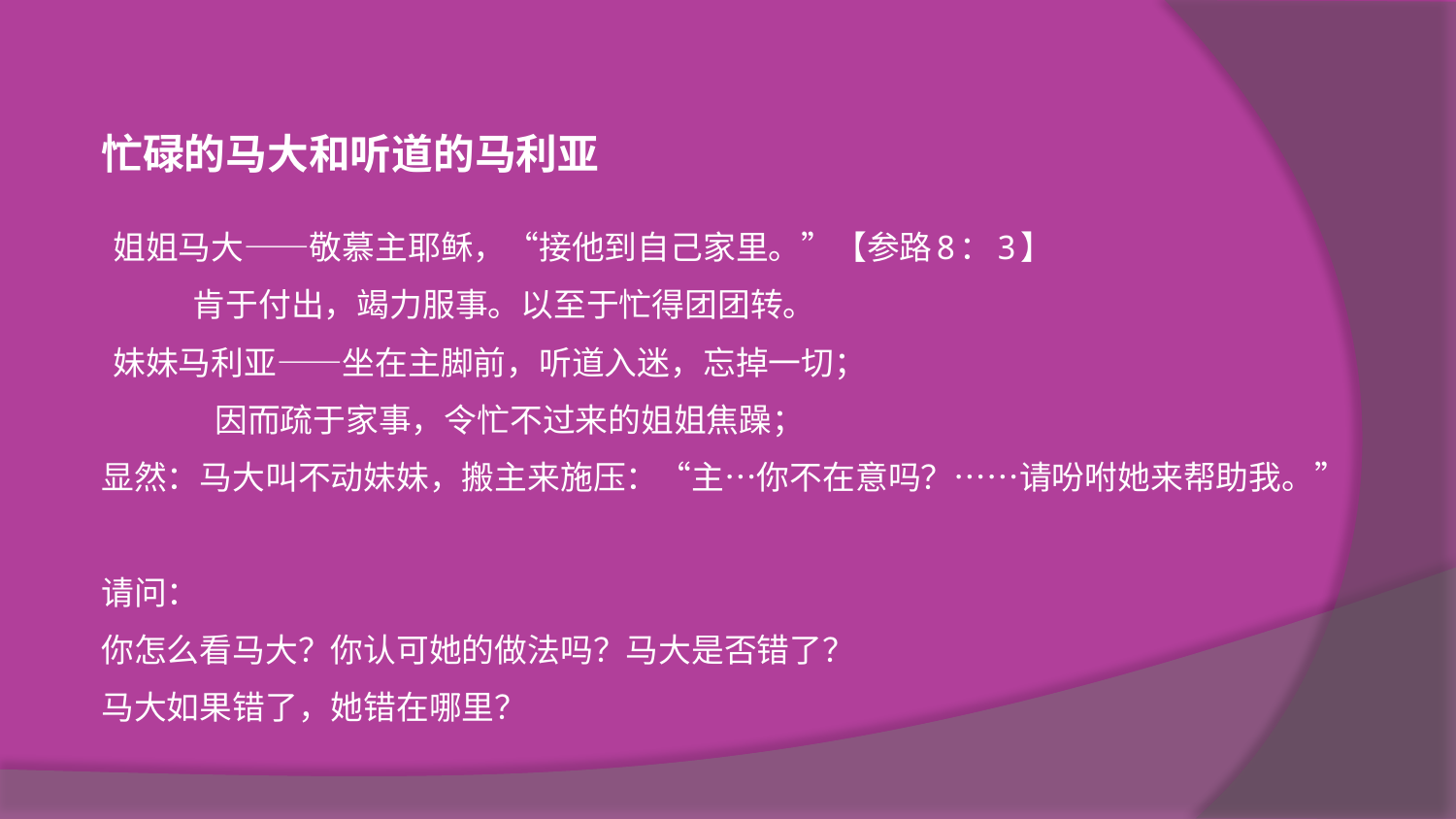

忙碌的马大和听道的马利亚

 姐姐马大——敬慕主耶稣，“接他到自己家里。”【参路8：3】
            肯于付出，竭力服事。以至于忙得团团转。
 妹妹马利亚——坐在主脚前，听道入迷，忘掉一切；
               因而疏于家事，令忙不过来的姐姐焦躁；
显然：马大叫不动妹妹，搬主来施压：“主…你不在意吗？……请吩咐她来帮助我。”

请问：
你怎么看马大？你认可她的做法吗？马大是否错了？
马大如果错了，她错在哪里？